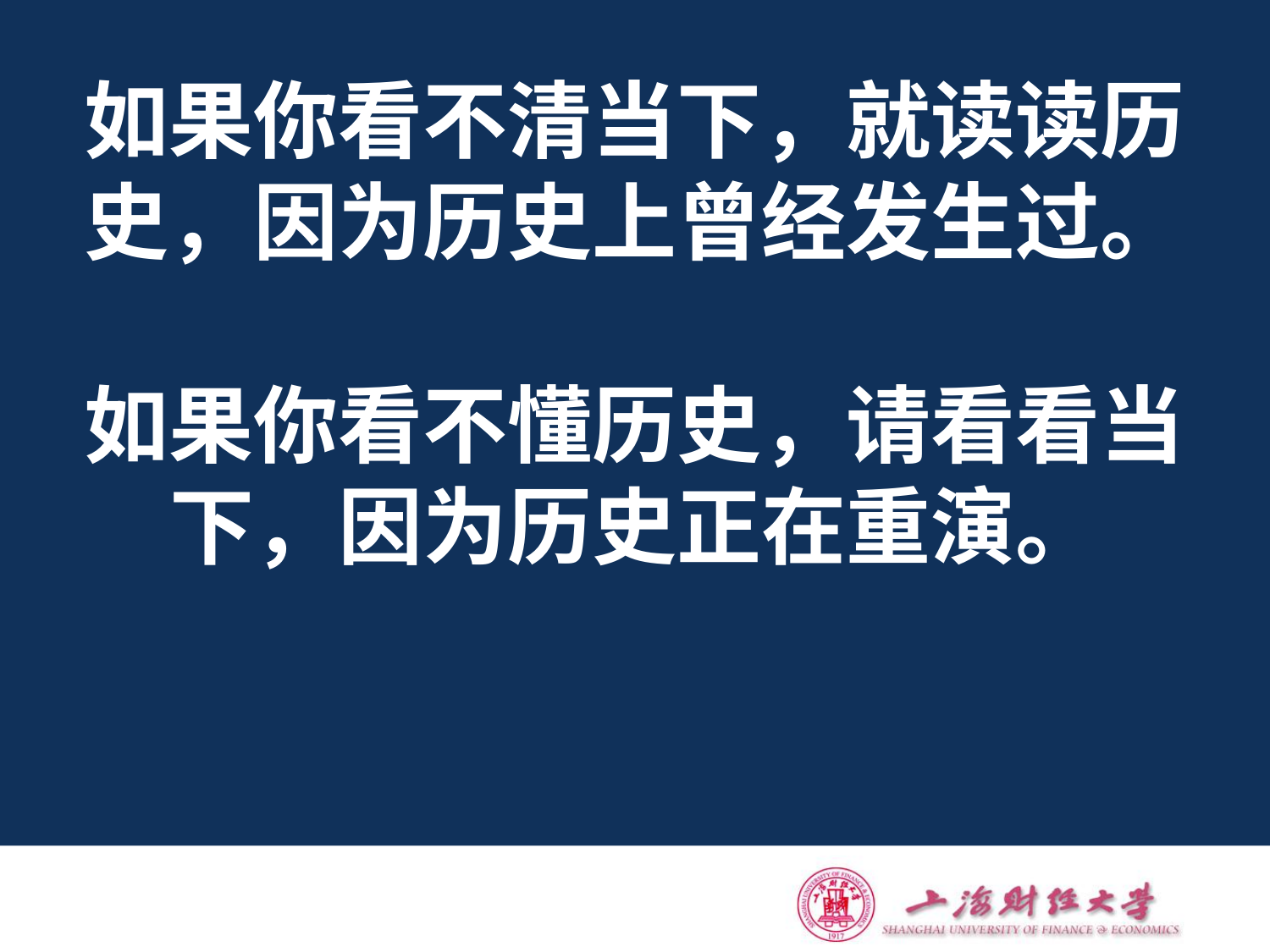

# 如果你看不清当下，就读读历史，因为历史上曾经发生过。 如果你看不懂历史，请看看当下，因为历史正在重演。